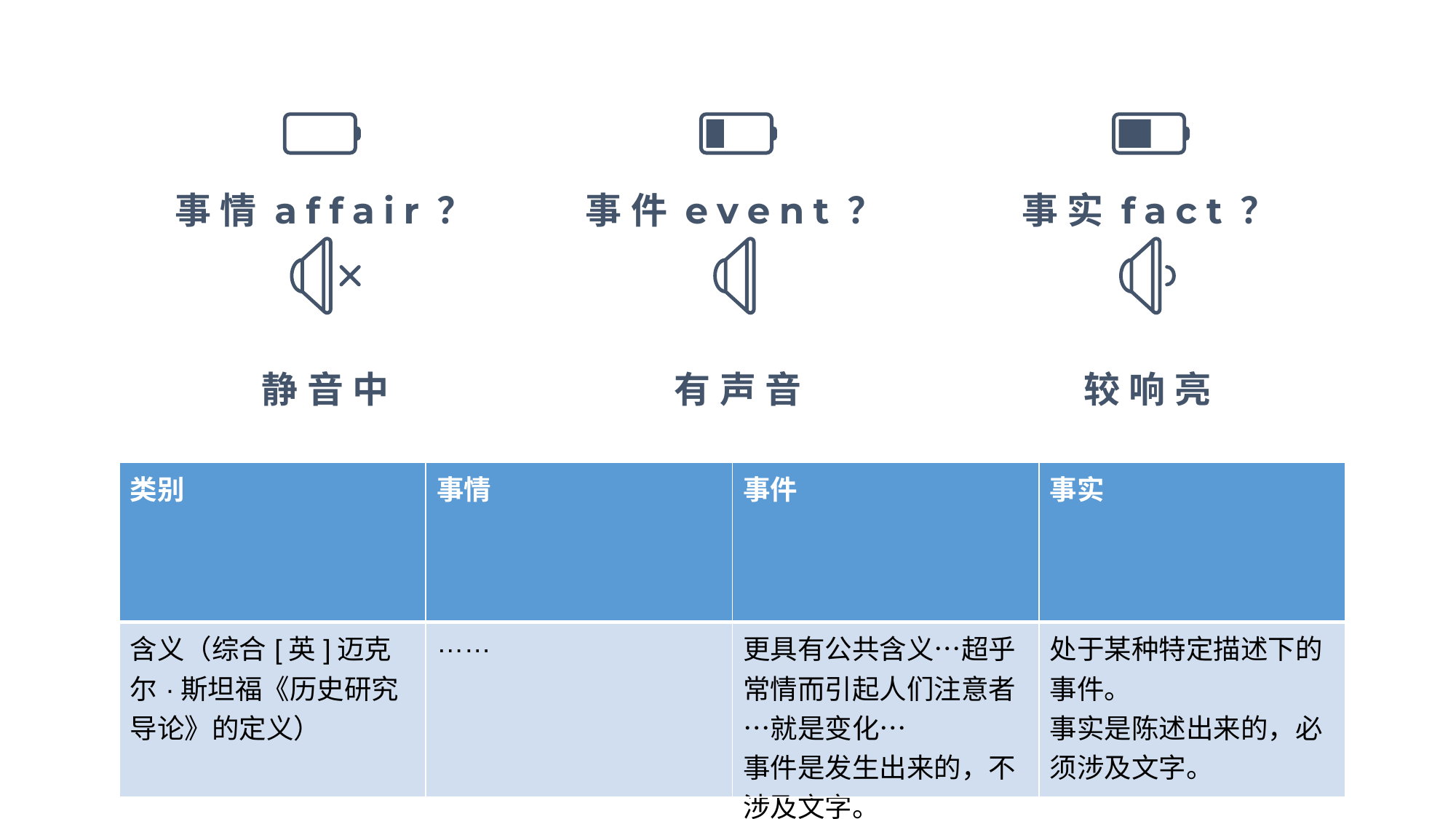

事情affair？
事件event？
事实fact？

静音中
有声音
较响亮
| 类别 | 事情 | 事件 | 事实 |
| --- | --- | --- | --- |
| 含义（综合[英]迈克尔·斯坦福《历史研究导论》的定义） | …… | 更具有公共含义…超乎常情而引起人们注意者…就是变化… 事件是发生出来的，不涉及文字。 | 处于某种特定描述下的事件。 事实是陈述出来的，必须涉及文字。 |